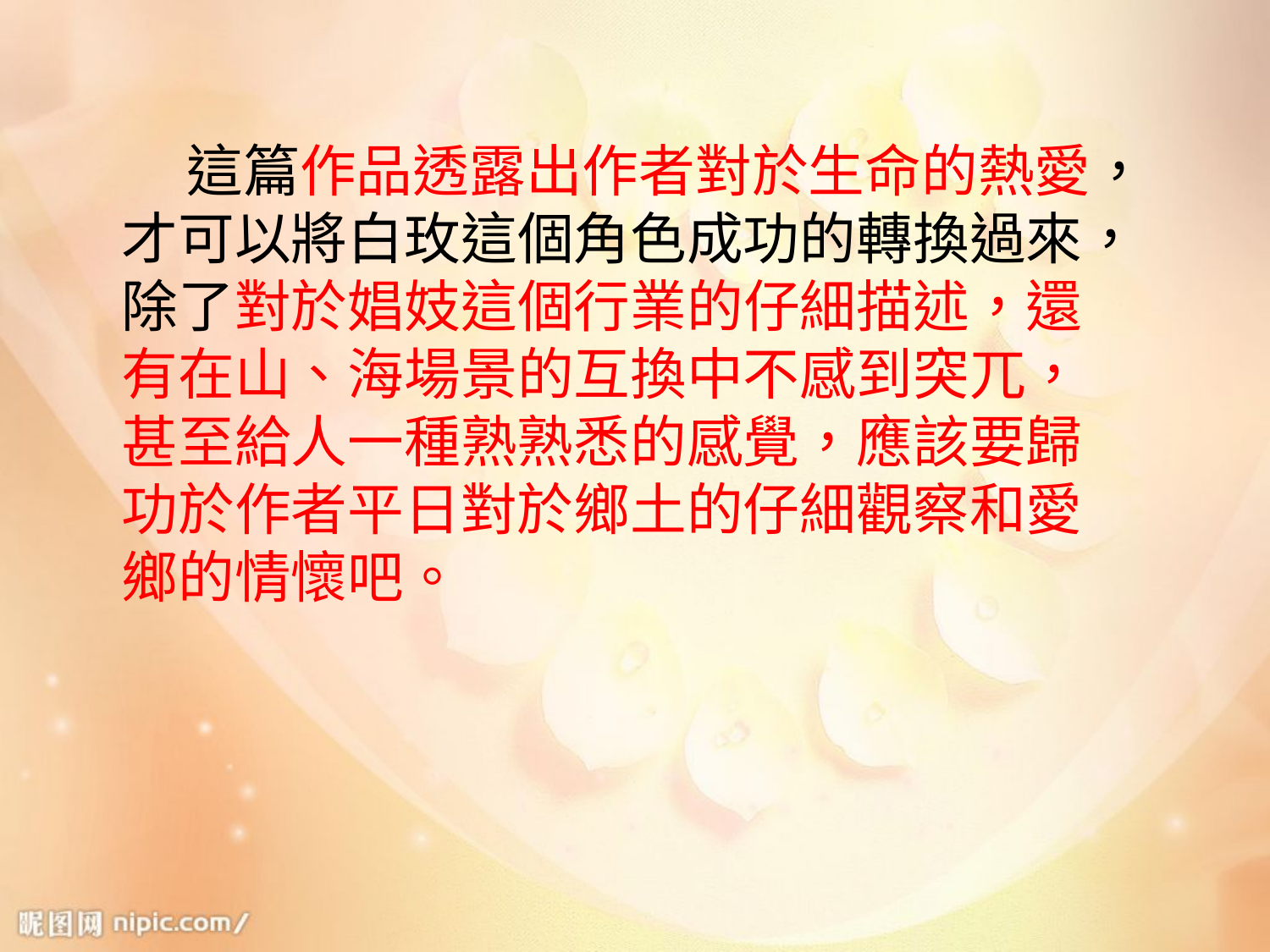

這篇作品透露出作者對於生命的熱愛，才可以將白玫這個角色成功的轉換過來，除了對於娼妓這個行業的仔細描述，還有在山、海場景的互換中不感到突兀，甚至給人一種熟熟悉的感覺，應該要歸功於作者平日對於鄉土的仔細觀察和愛鄉的情懷吧。